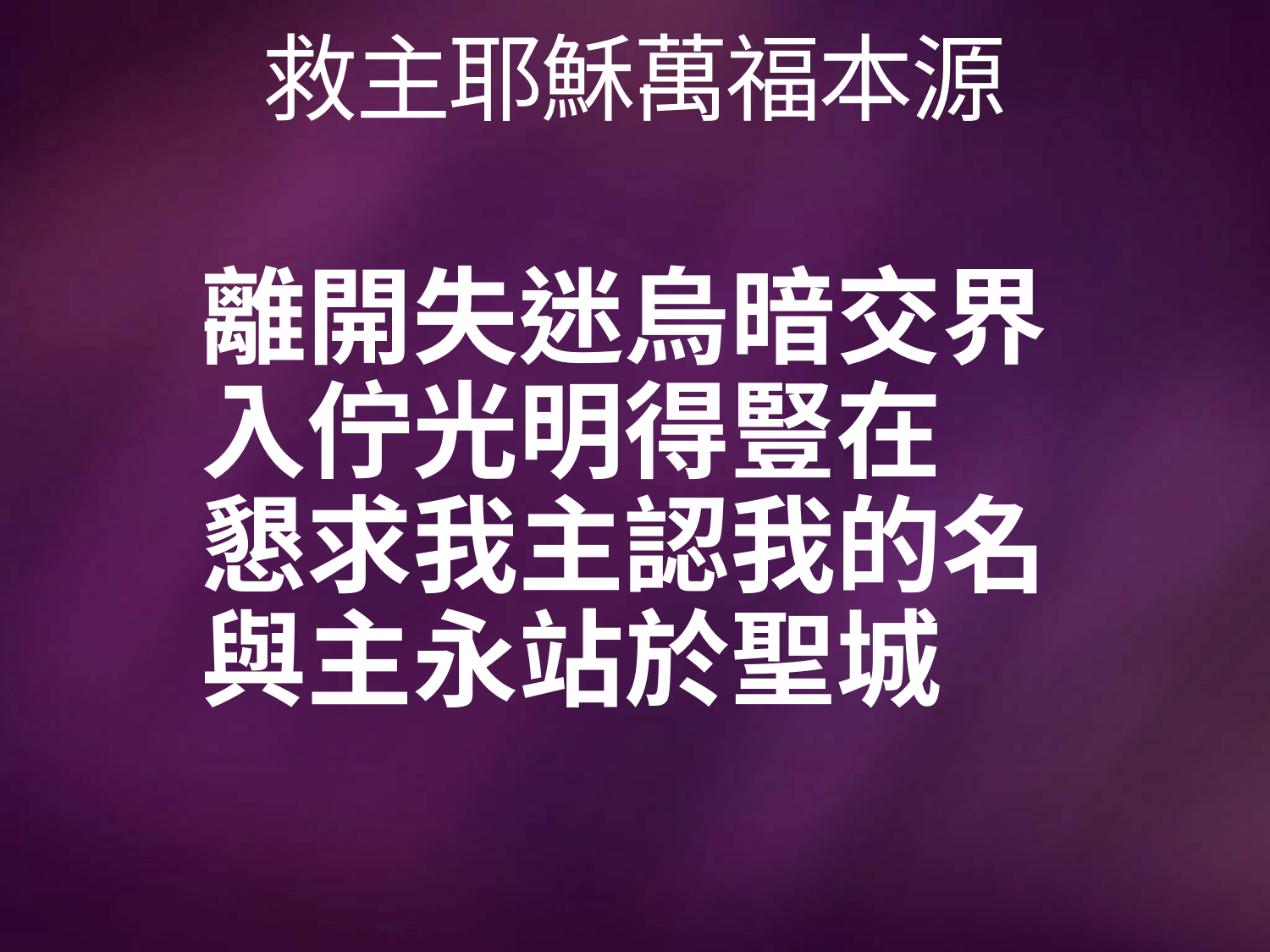

# 救主耶穌萬福本源
離開失迷烏暗交界
入佇光明得豎在
懇求我主認我的名
與主永站於聖城